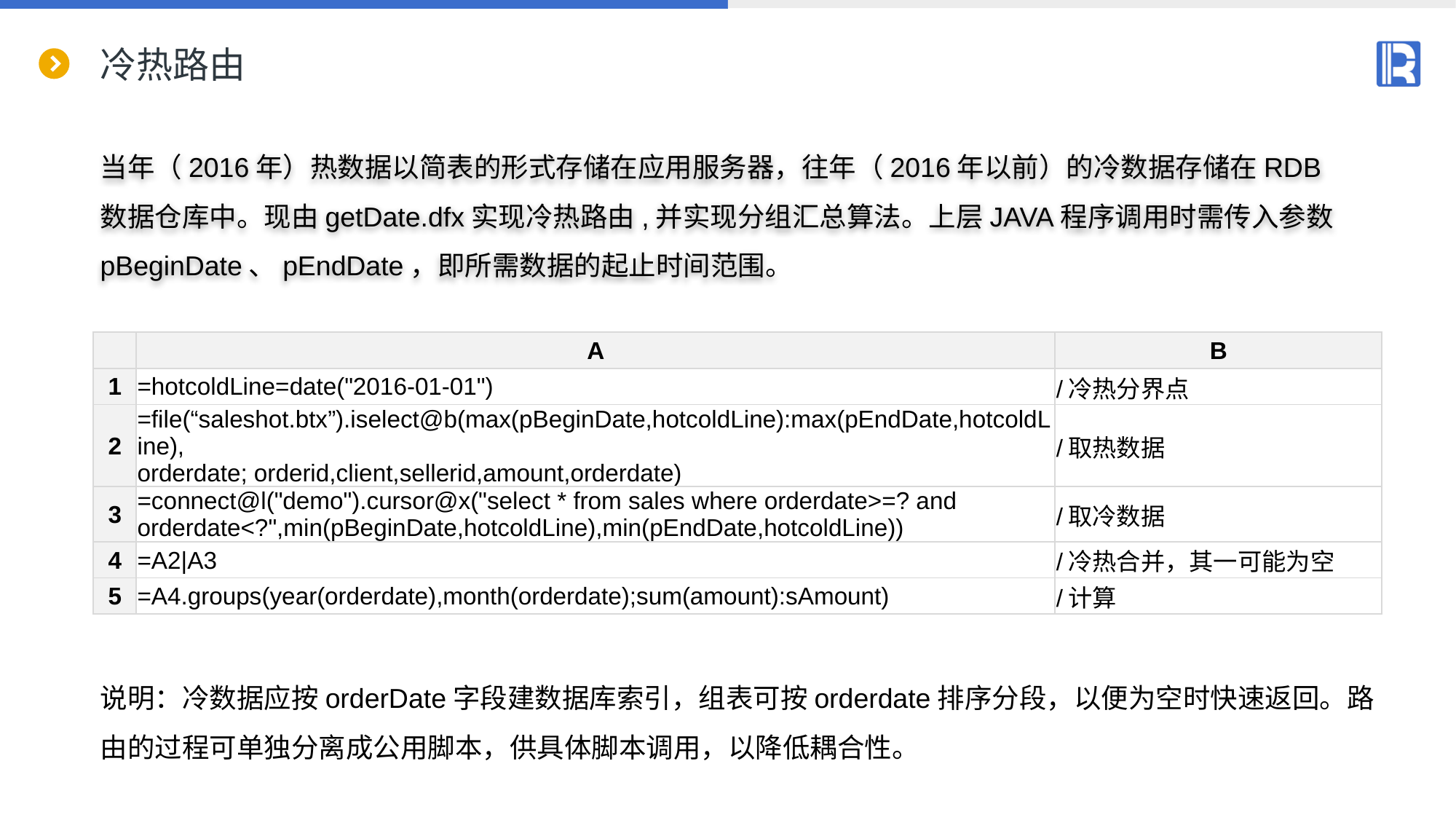

# 冷热路由
当年（2016年）热数据以简表的形式存储在应用服务器，往年（2016年以前）的冷数据存储在RDB数据仓库中。现由getDate.dfx实现冷热路由,并实现分组汇总算法。上层JAVA程序调用时需传入参数pBeginDate、pEndDate，即所需数据的起止时间范围。
|  | A | B |
| --- | --- | --- |
| 1 | =hotcoldLine=date("2016-01-01") | /冷热分界点 |
| 2 | =file(“saleshot.btx”).iselect@b(max(pBeginDate,hotcoldLine):max(pEndDate,hotcoldLine), orderdate; orderid,client,sellerid,amount,orderdate) | /取热数据 |
| 3 | =connect@l("demo").cursor@x("select \* from sales where orderdate>=? and orderdate<?",min(pBeginDate,hotcoldLine),min(pEndDate,hotcoldLine)) | /取冷数据 |
| 4 | =A2|A3 | /冷热合并，其一可能为空 |
| 5 | =A4.groups(year(orderdate),month(orderdate);sum(amount):sAmount) | /计算 |
说明：冷数据应按orderDate字段建数据库索引，组表可按orderdate排序分段，以便为空时快速返回。路由的过程可单独分离成公用脚本，供具体脚本调用，以降低耦合性。